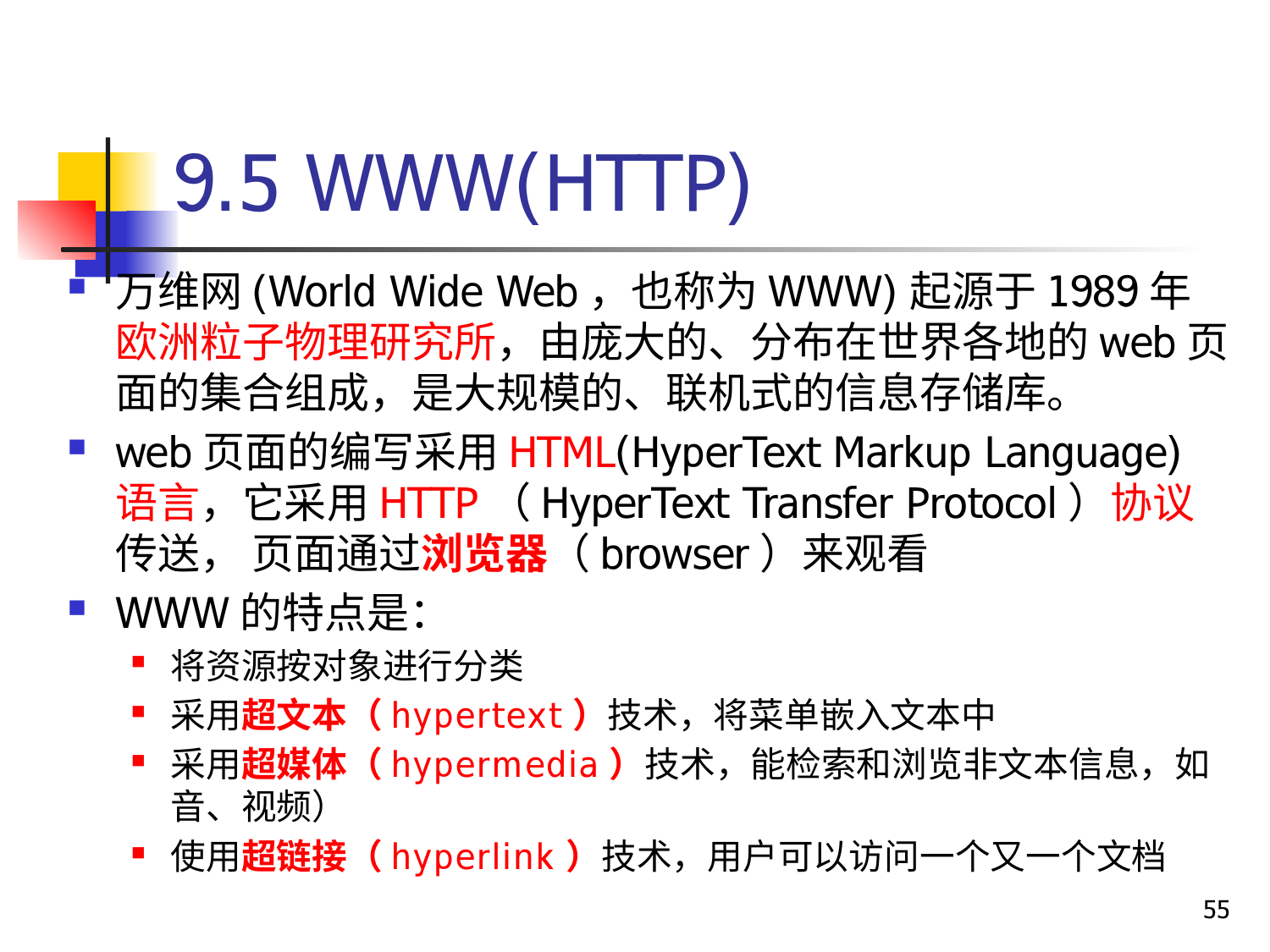

# 9.5 WWW(HTTP)
万维网(World Wide Web，也称为WWW)起源于1989年欧洲粒子物理研究所，由庞大的、分布在世界各地的web页面的集合组成，是大规模的、联机式的信息存储库。
web页面的编写采用HTML(HyperText Markup Language) 语言，它采用HTTP（HyperText Transfer Protocol）协议传送， 页面通过浏览器（browser）来观看
WWW的特点是：
将资源按对象进行分类
采用超文本（hypertext）技术，将菜单嵌入文本中
采用超媒体（hypermedia）技术，能检索和浏览非文本信息，如音、视频）
使用超链接（hyperlink）技术，用户可以访问一个又一个文档
55